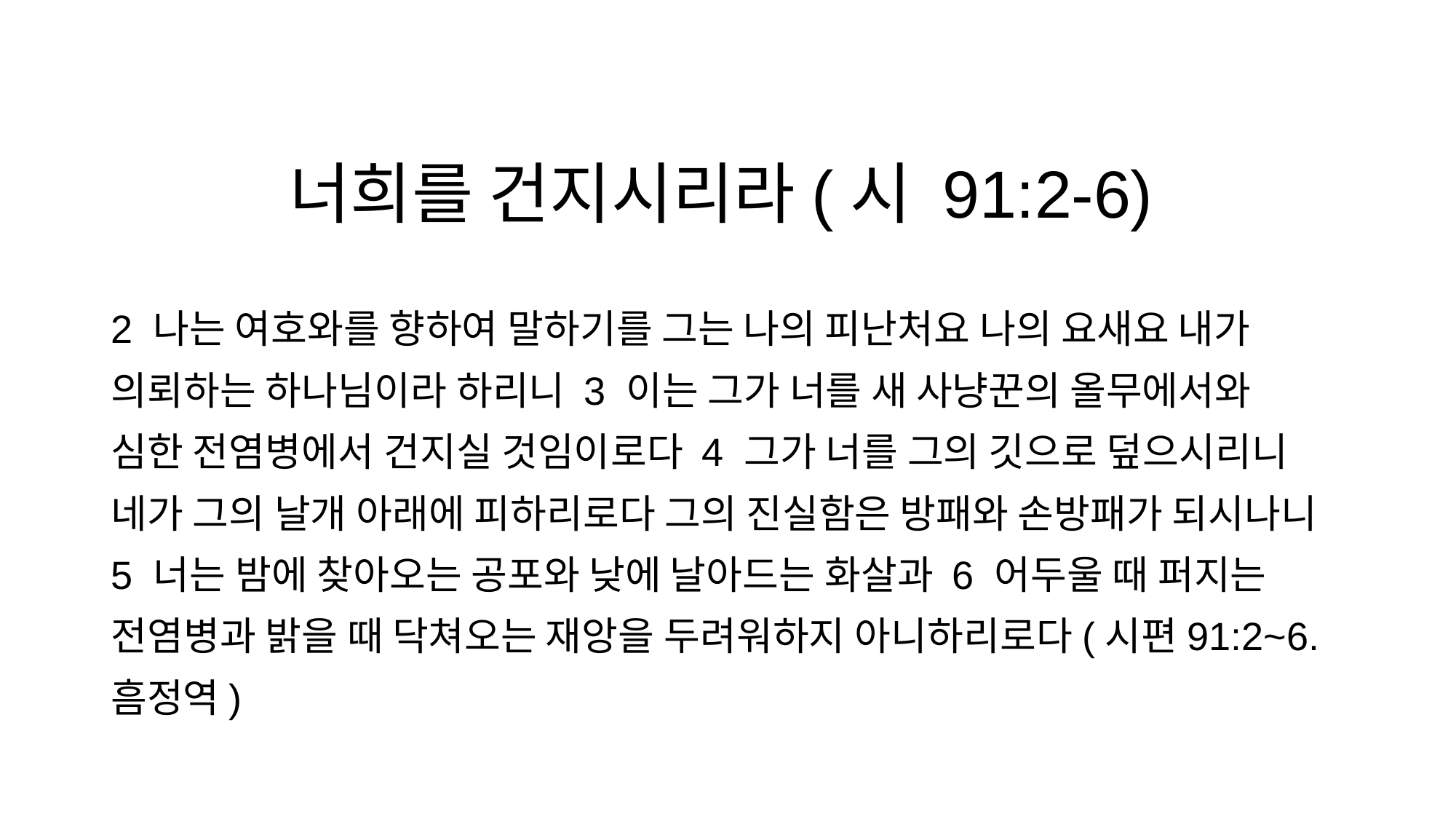

# 너희를 건지시리라(시 91:2-6)
2 나는 여호와를 향하여 말하기를 그는 나의 피난처요 나의 요새요 내가 의뢰하는 하나님이라 하리니 3 이는 그가 너를 새 사냥꾼의 올무에서와 심한 전염병에서 건지실 것임이로다 4 그가 너를 그의 깃으로 덮으시리니 네가 그의 날개 아래에 피하리로다 그의 진실함은 방패와 손방패가 되시나니 5 너는 밤에 찾아오는 공포와 낮에 날아드는 화살과 6 어두울 때 퍼지는 전염병과 밝을 때 닥쳐오는 재앙을 두려워하지 아니하리로다(시편91:2~6. 흠정역)